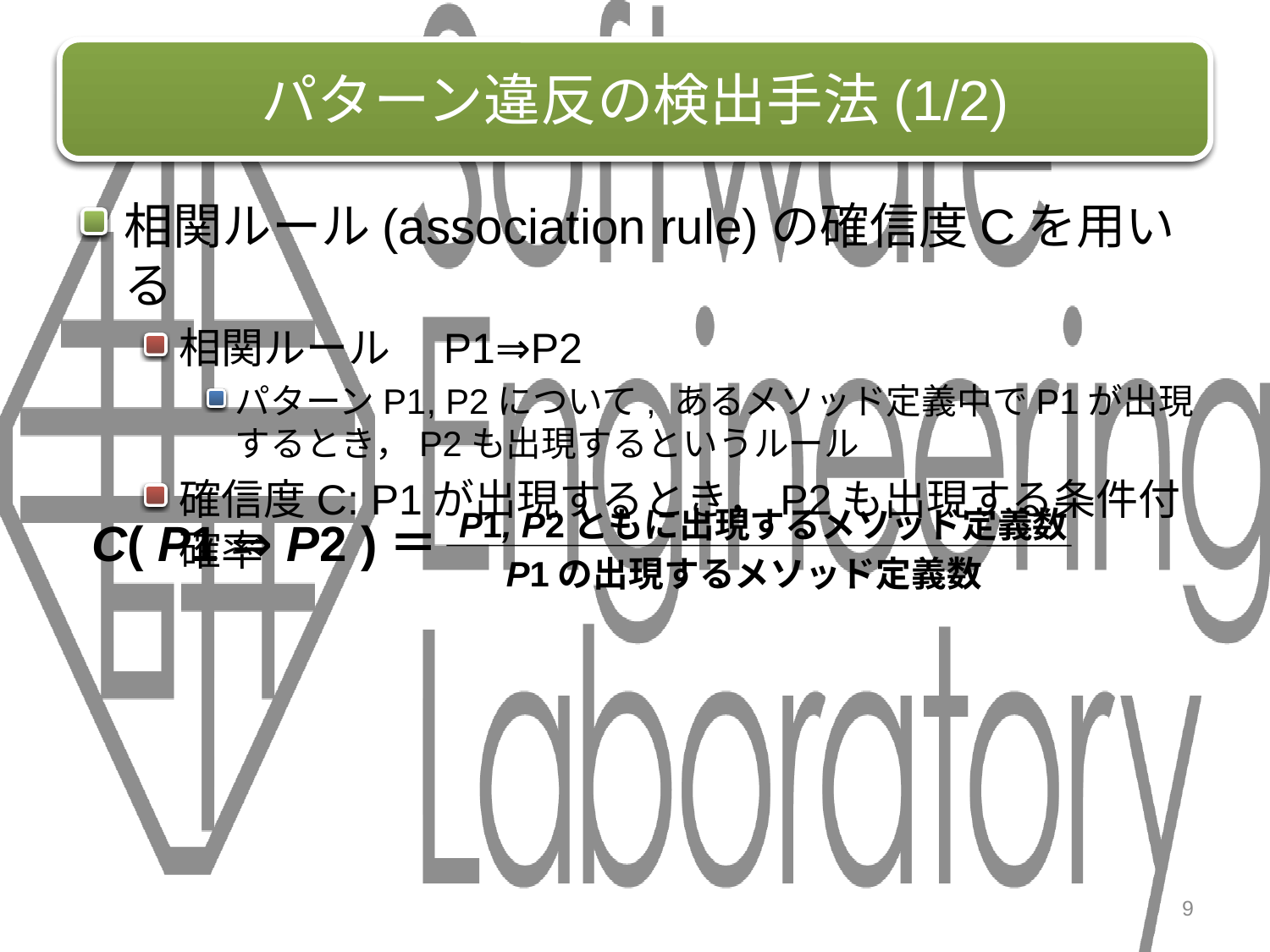

# パターン違反の検出手法(1/2)
相関ルール(association rule)の確信度Cを用いる
相関ルール　P1⇒P2
パターンP1, P2について, あるメソッド定義中でP1が出現するとき，P2も出現するというルール
確信度C: P1が出現するとき，P2も出現する条件付確率

P1, P2ともに出現するメソッド定義数
C( P1 ⇒ P2 )＝
P1の出現するメソッド定義数
9